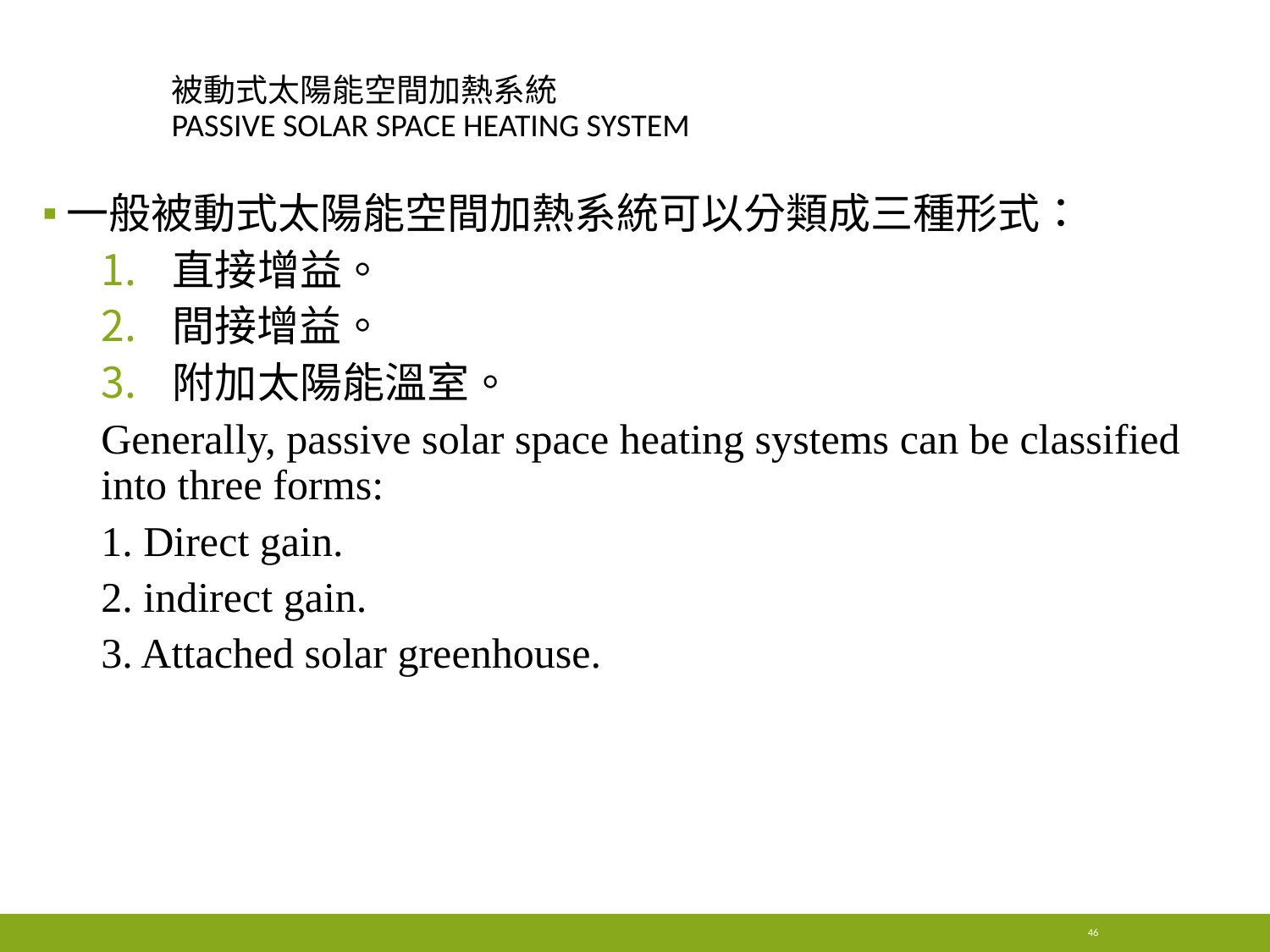

# 被動式太陽能空間加熱系統 Passive solar space heating system
一般被動式太陽能空間加熱系統可以分類成三種形式：
直接增益。
間接增益。
附加太陽能溫室。
Generally, passive solar space heating systems can be classified into three forms:
1. Direct gain.
2. indirect gain.
3. Attached solar greenhouse.
46